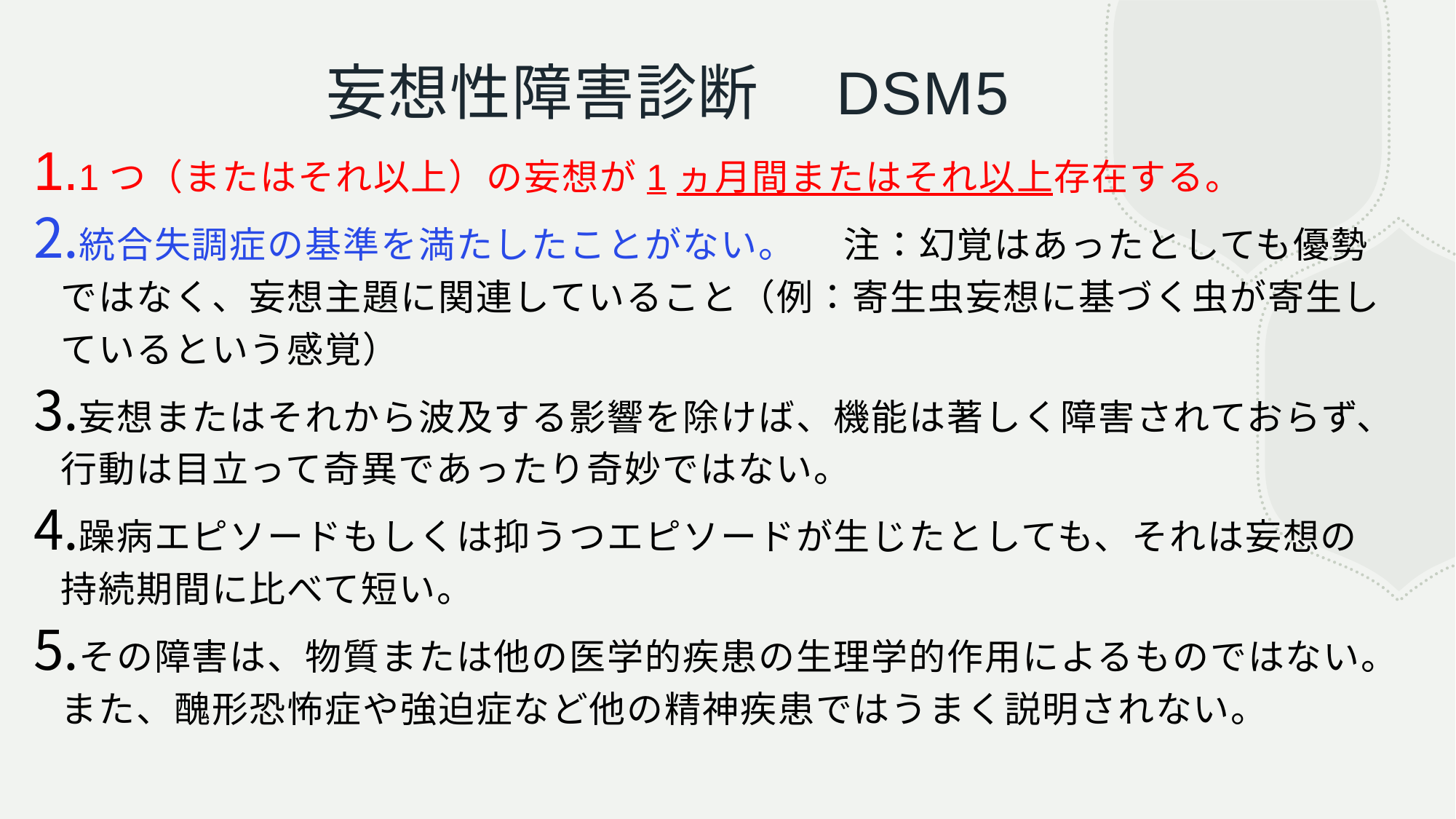

# 妄想性障害診断　DSM5
1つ（またはそれ以上）の妄想が1ヵ月間またはそれ以上存在する。
統合失調症の基準を満たしたことがない。 　注：幻覚はあったとしても優勢ではなく、妄想主題に関連していること（例：寄生虫妄想に基づく虫が寄生しているという感覚）
妄想またはそれから波及する影響を除けば、機能は著しく障害されておらず、行動は目立って奇異であったり奇妙ではない。
躁病エピソードもしくは抑うつエピソードが生じたとしても、それは妄想の持続期間に比べて短い。
その障害は、物質または他の医学的疾患の生理学的作用によるものではない。また、醜形恐怖症や強迫症など他の精神疾患ではうまく説明されない。